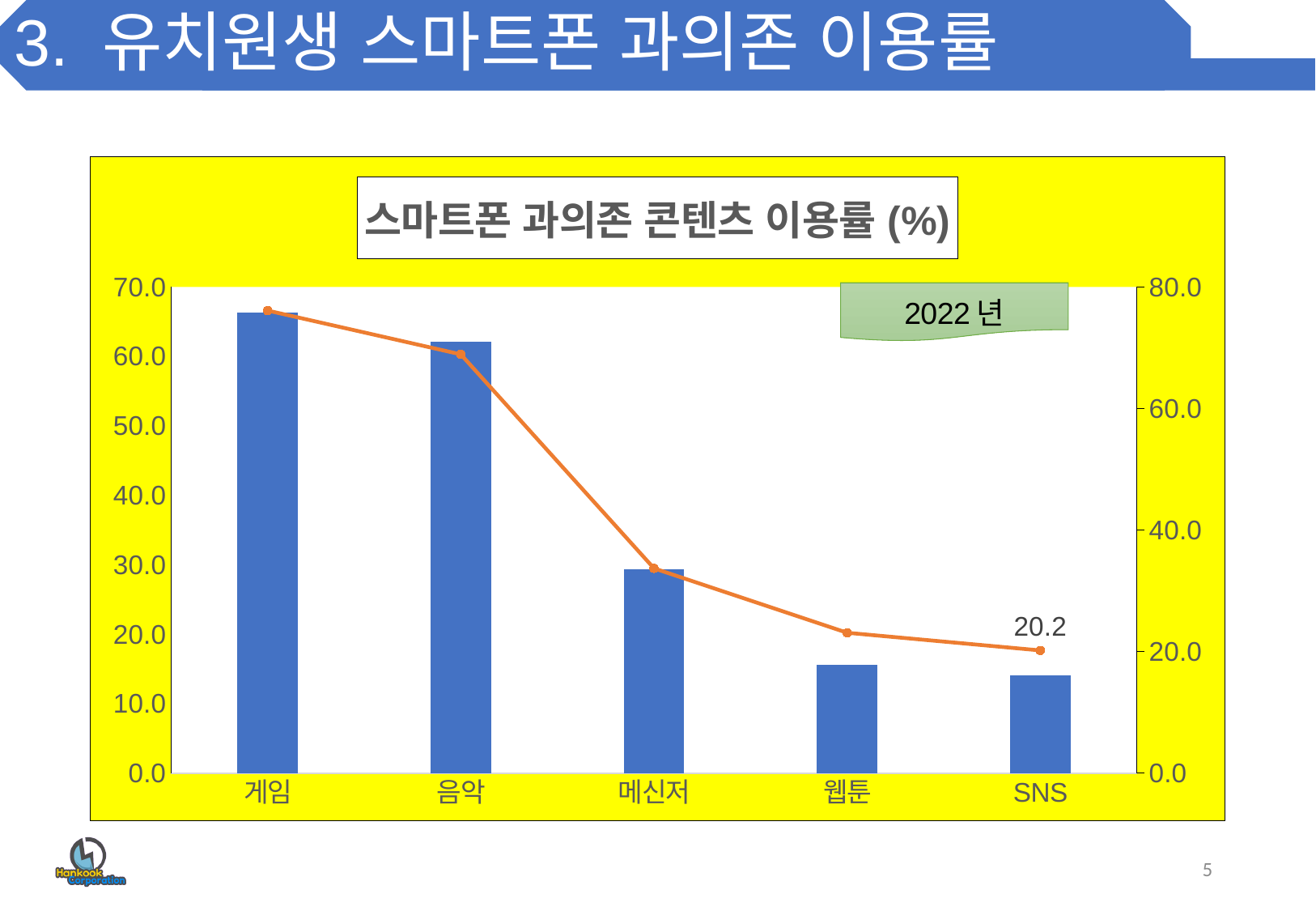

# 3. 유치원생 스마트폰 과의존 이용률

### Chart: 스마트폰 과의존 콘텐츠 이용률(%)

| Category | 일반사용자 | 과의존 위험군 |
|---|---|---|
| 게임 | 66.3 | 76.1 |
| 음악 | 62.1 | 68.9 |
| 메신저 | 29.3 | 33.7 |
| 웹툰 | 15.6 | 23.1 |
| SNS | 14.1 | 20.2 |
5